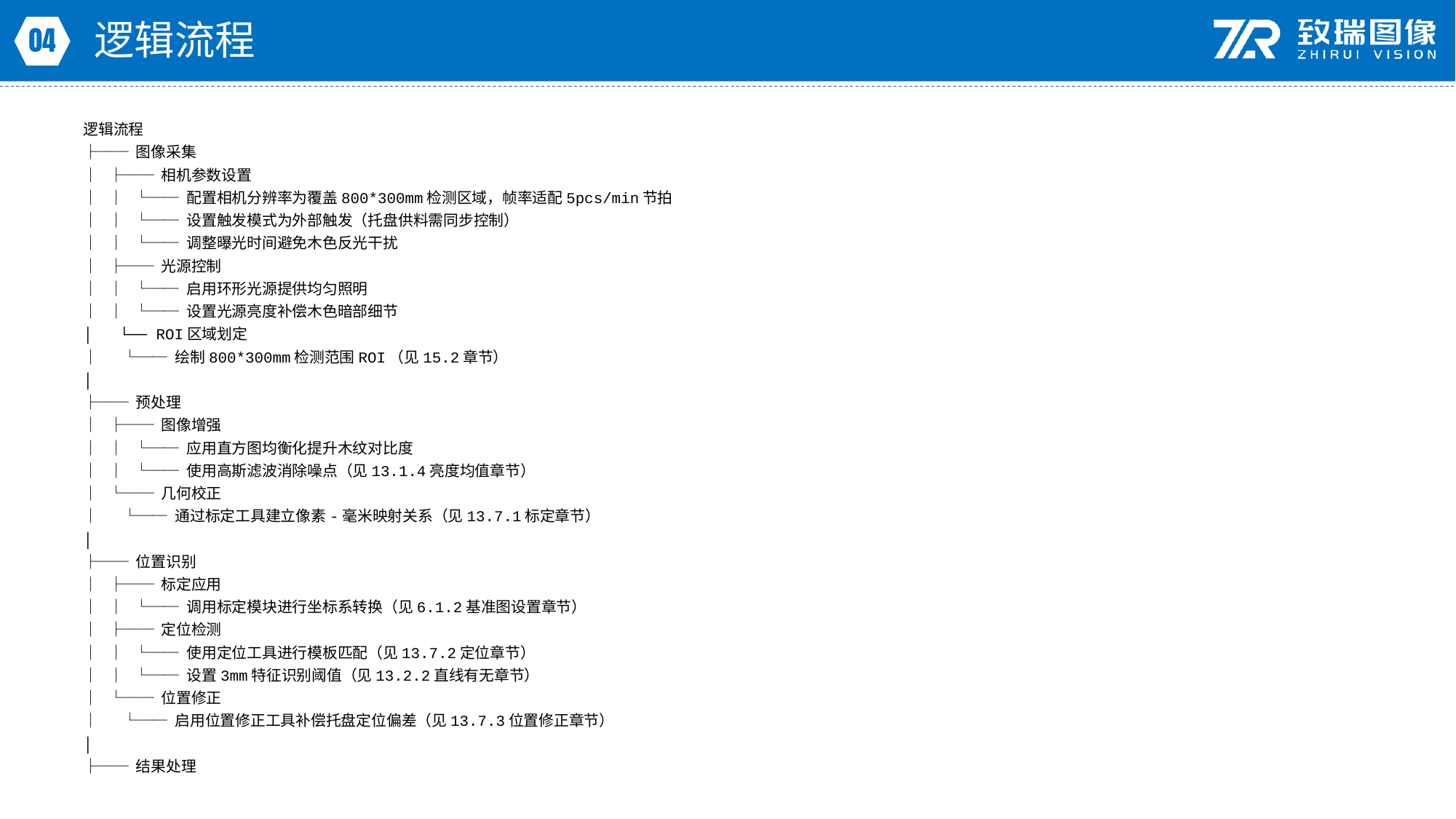

逻辑流程
04

逻辑流程
├── 图像采集
│   ├── 相机参数设置
│   │   └── 配置相机分辨率为覆盖800*300mm检测区域，帧率适配5pcs/min节拍
│   │   └── 设置触发模式为外部触发（托盘供料需同步控制）
│   │   └── 调整曝光时间避免木色反光干扰
│   ├── 光源控制
│   │   └── 启用环形光源提供均匀照明
│   │   └── 设置光源亮度补偿木色暗部细节
│   └── ROI区域划定
│       └── 绘制800*300mm检测范围ROI（见15.2章节）
│
├── 预处理
│   ├── 图像增强
│   │   └── 应用直方图均衡化提升木纹对比度
│   │   └── 使用高斯滤波消除噪点（见13.1.4亮度均值章节）
│   └── 几何校正
│       └── 通过标定工具建立像素-毫米映射关系（见13.7.1标定章节）
│
├── 位置识别
│   ├── 标定应用
│   │   └── 调用标定模块进行坐标系转换（见6.1.2基准图设置章节）
│   ├── 定位检测
│   │   └── 使用定位工具进行模板匹配（见13.7.2定位章节）
│   │   └── 设置3mm特征识别阈值（见13.2.2直线有无章节）
│   └── 位置修正
│       └── 启用位置修正工具补偿托盘定位偏差（见13.7.3位置修正章节）
│
├── 结果处理